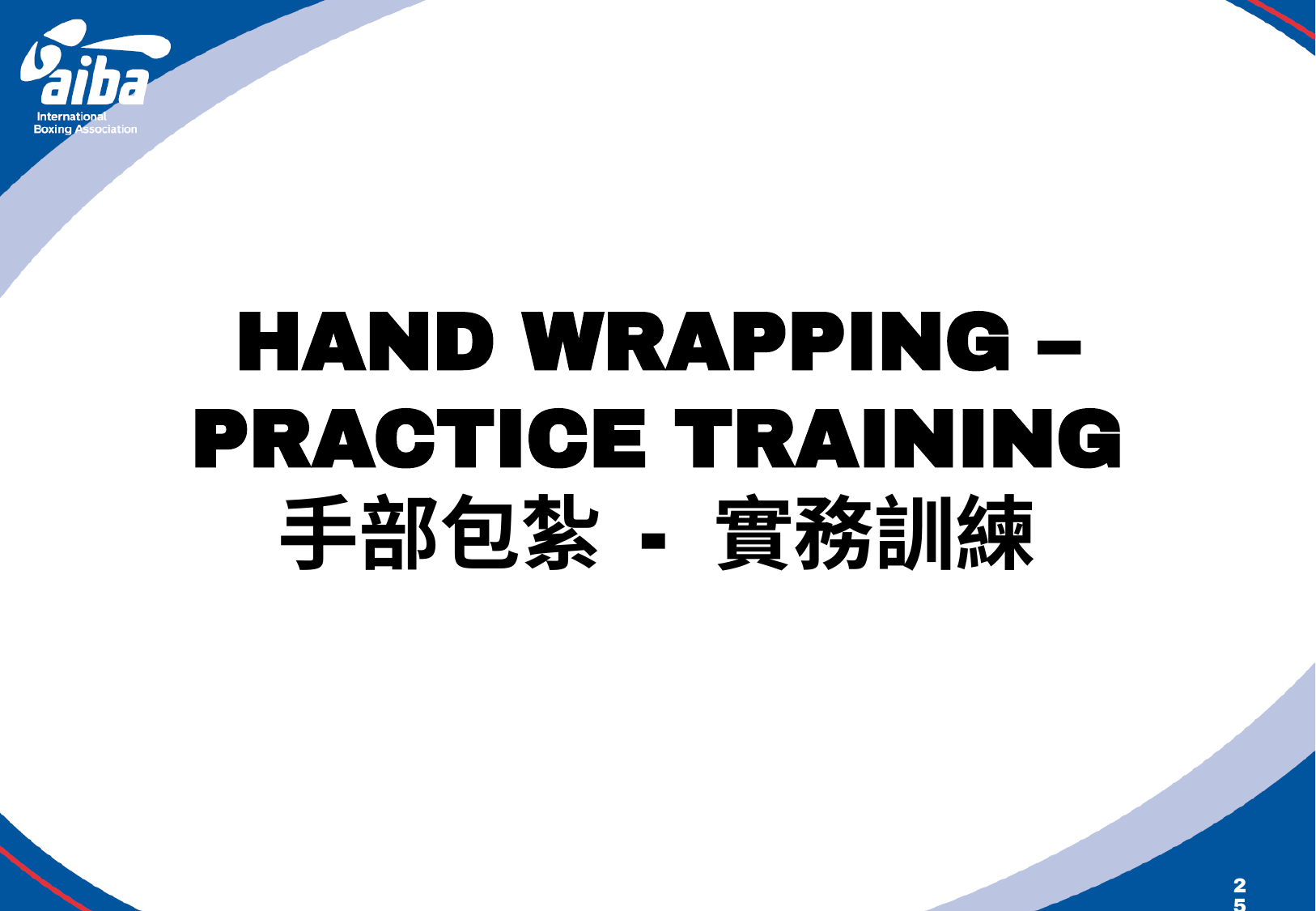

# HAND WRAPPING – PRACTICE TRAINING 手部包紮 - 實務訓練
251